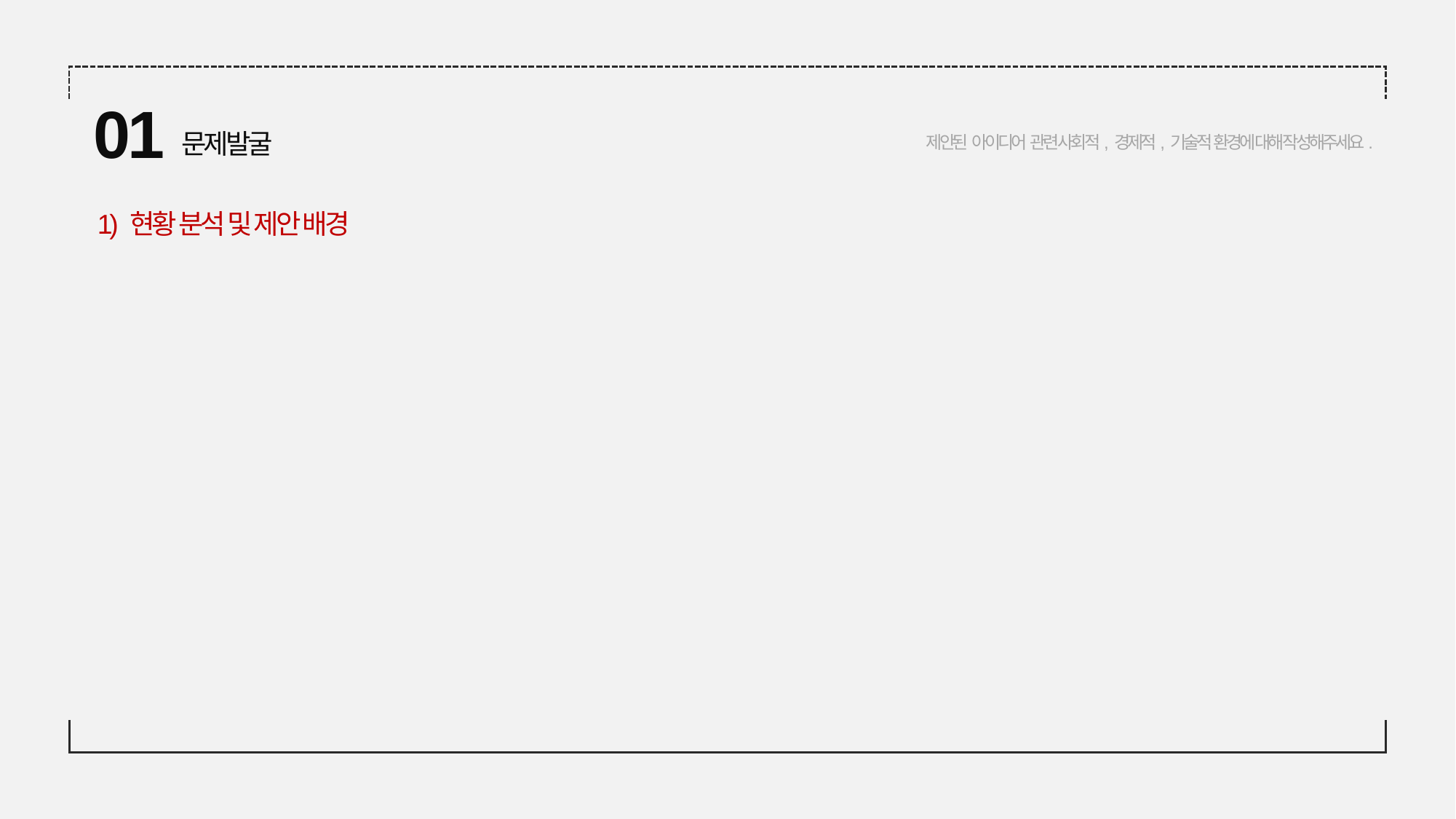

01
제안된 아이디어 관련 사회적, 경제적, 기술적  환경에 대해 작성해주세요.
문제발굴
1) 현황 분석 및 제안 배경